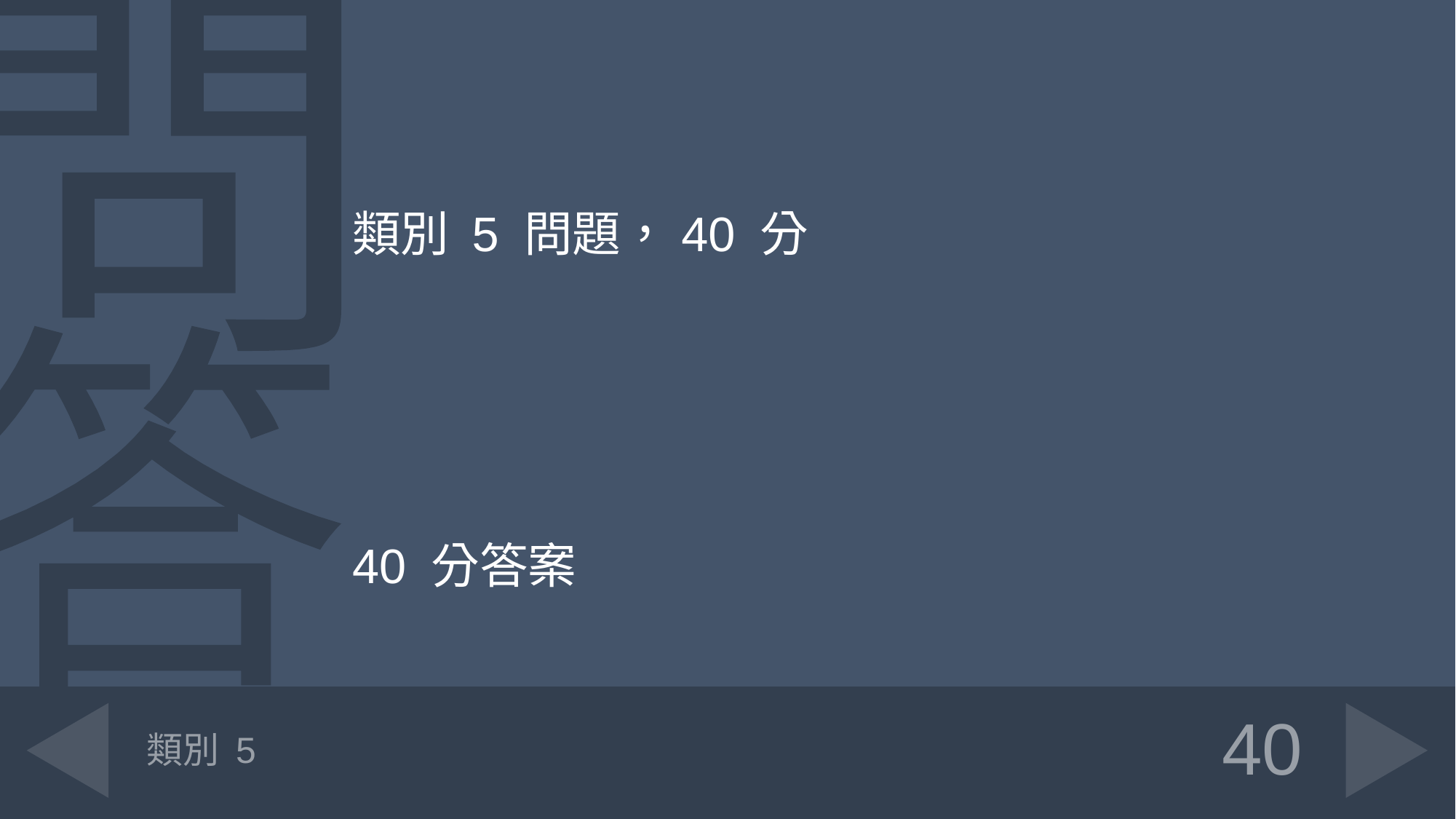

類別 5 問題，40 分
40 分答案
# 類別 5
40